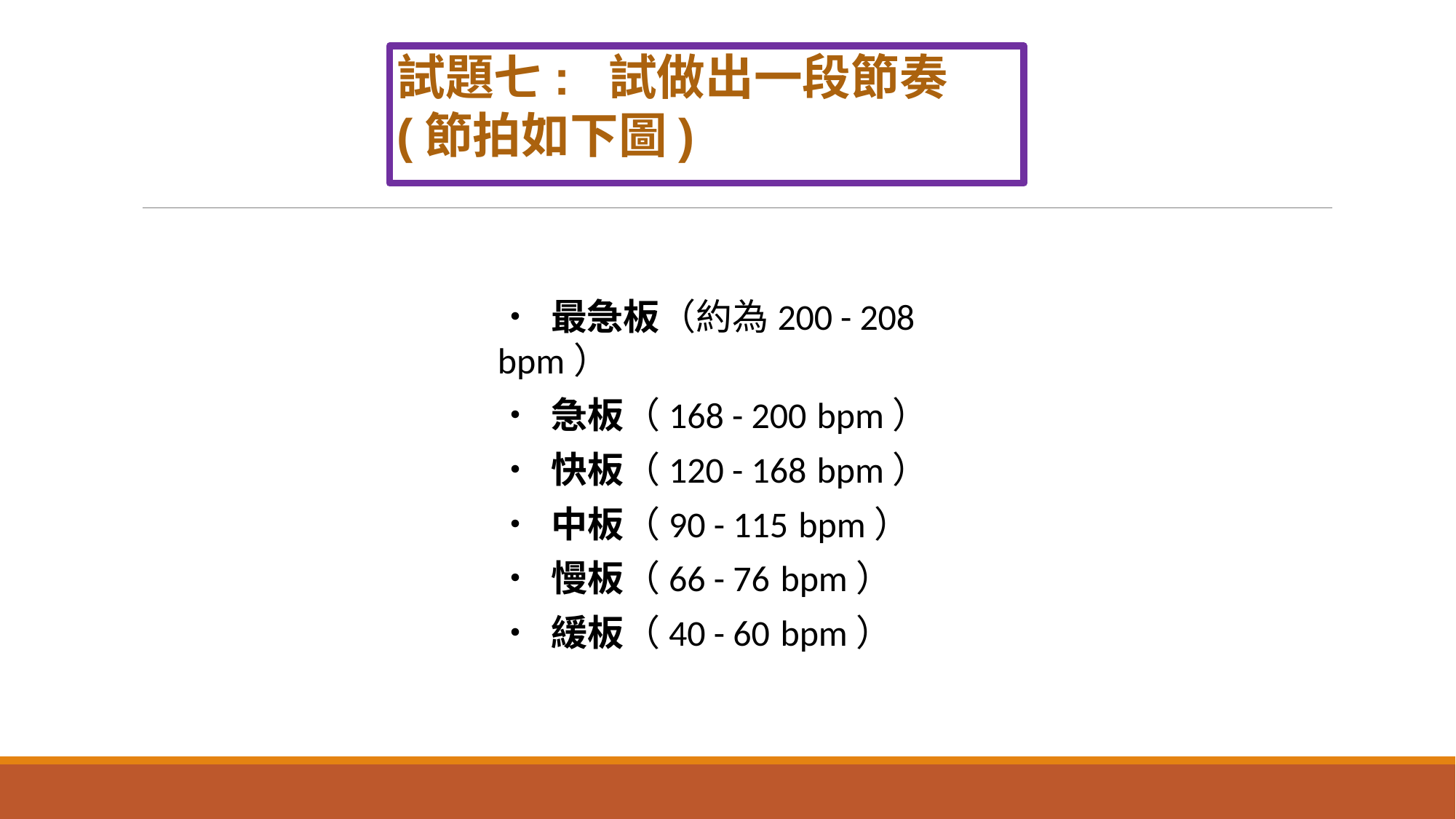

# 試題七:  試做出一段節奏(節拍如下圖)

• 最急板（約為200 - 208 bpm）
• 急板（168 - 200 bpm）
• 快板（120 - 168 bpm）
• 中板（90 - 115 bpm）
• 慢板（66 - 76 bpm）
• 緩板（40 - 60 bpm）